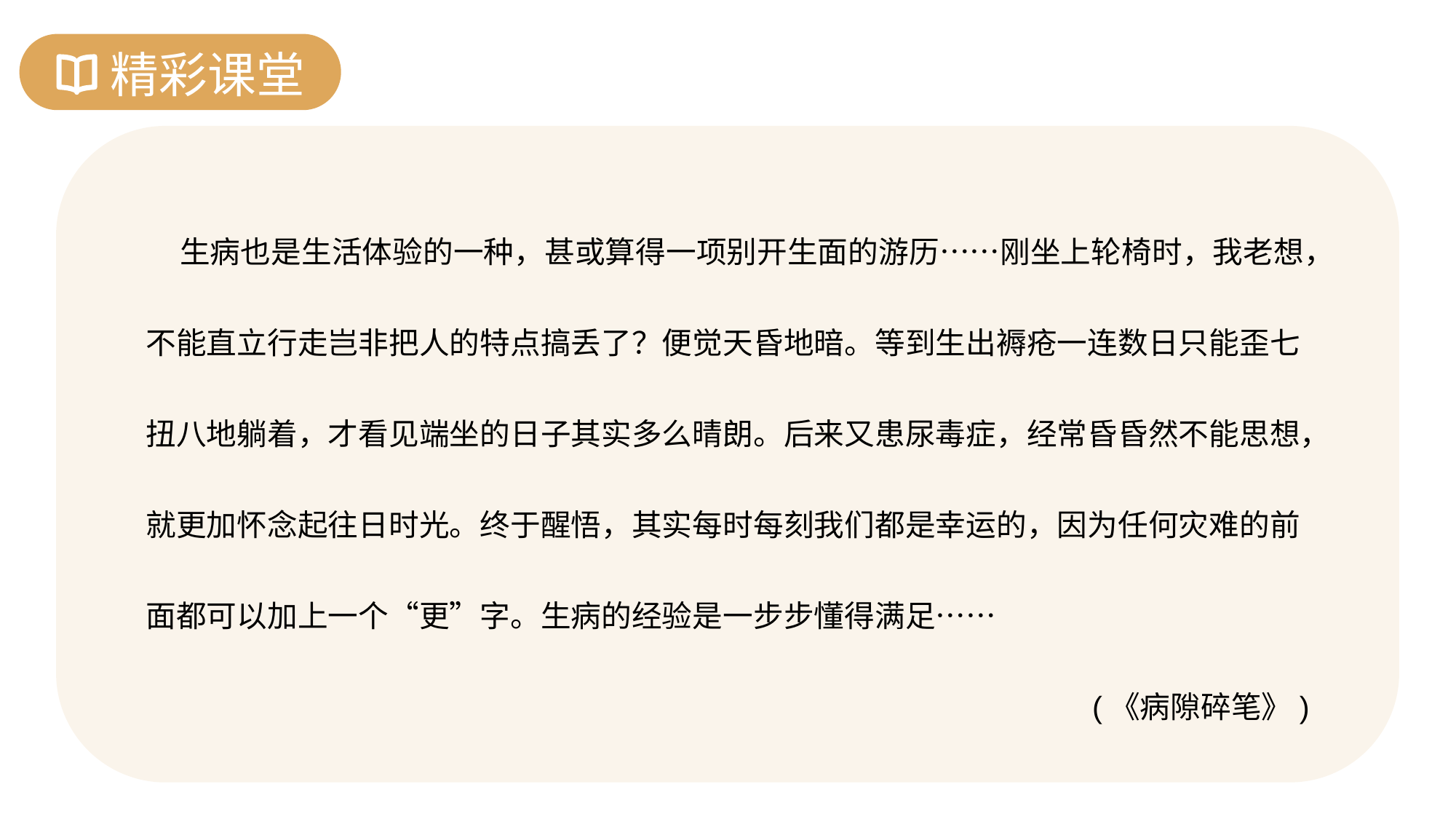

精彩课堂

    生病也是生活体验的一种，甚或算得一项别开生面的游历……刚坐上轮椅时，我老想，不能直立行走岂非把人的特点搞丢了？便觉天昏地暗。等到生出褥疮一连数日只能歪七扭八地躺着，才看见端坐的日子其实多么晴朗。后来又患尿毒症，经常昏昏然不能思想，就更加怀念起往日时光。终于醒悟，其实每时每刻我们都是幸运的，因为任何灾难的前面都可以加上一个“更”字。生病的经验是一步步懂得满足……
(《病隙碎笔》)